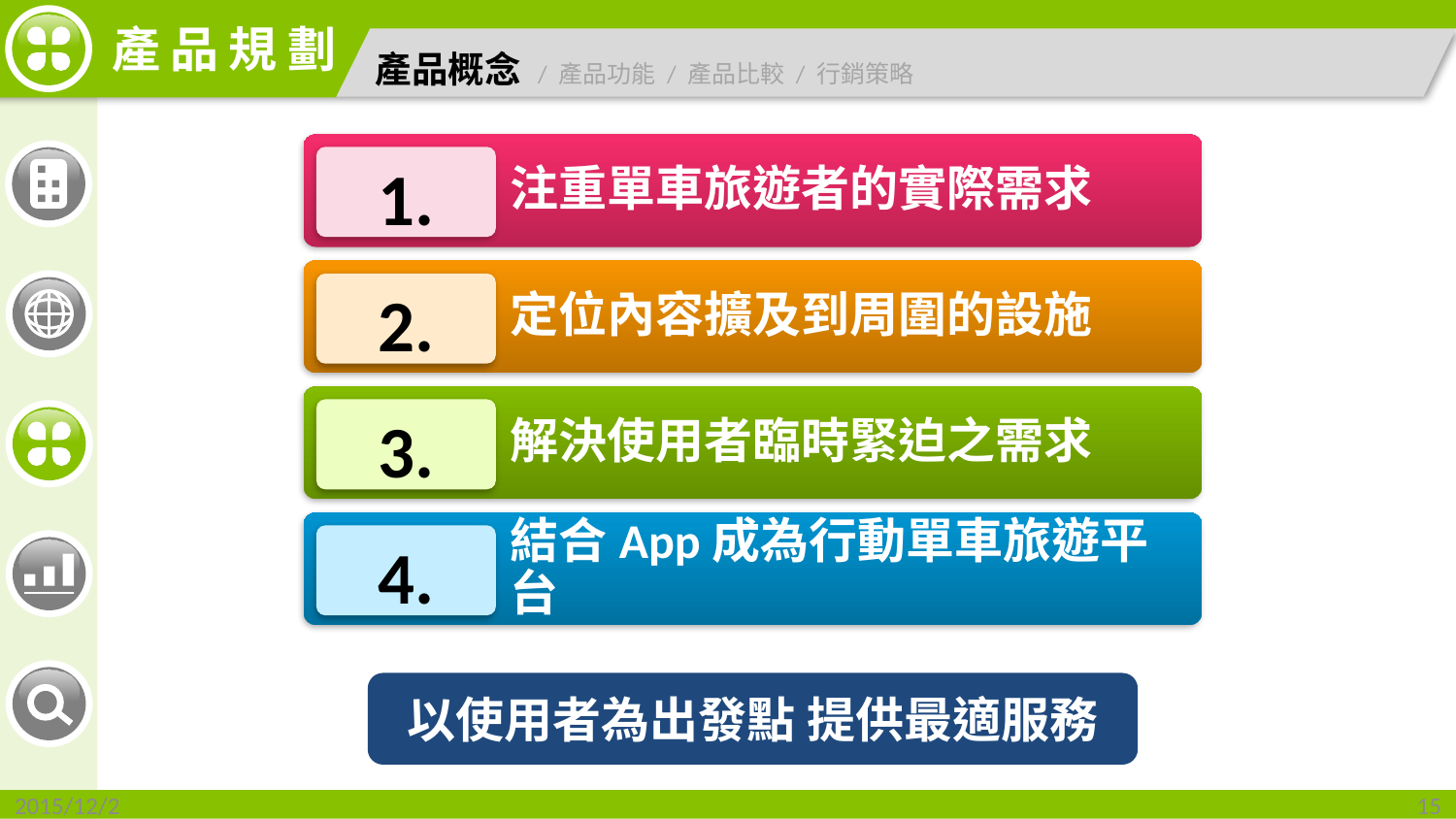

產品概念 / 產品功能 / 產品比較 / 行銷策略
注重單車旅遊者的實際需求
1.

定位內容擴及到周圍的設施
2.

解決使用者臨時緊迫之需求
3.

結合App成為行動單車旅遊平台
4.

以使用者為出發點 提供最適服務
2015/12/2
15